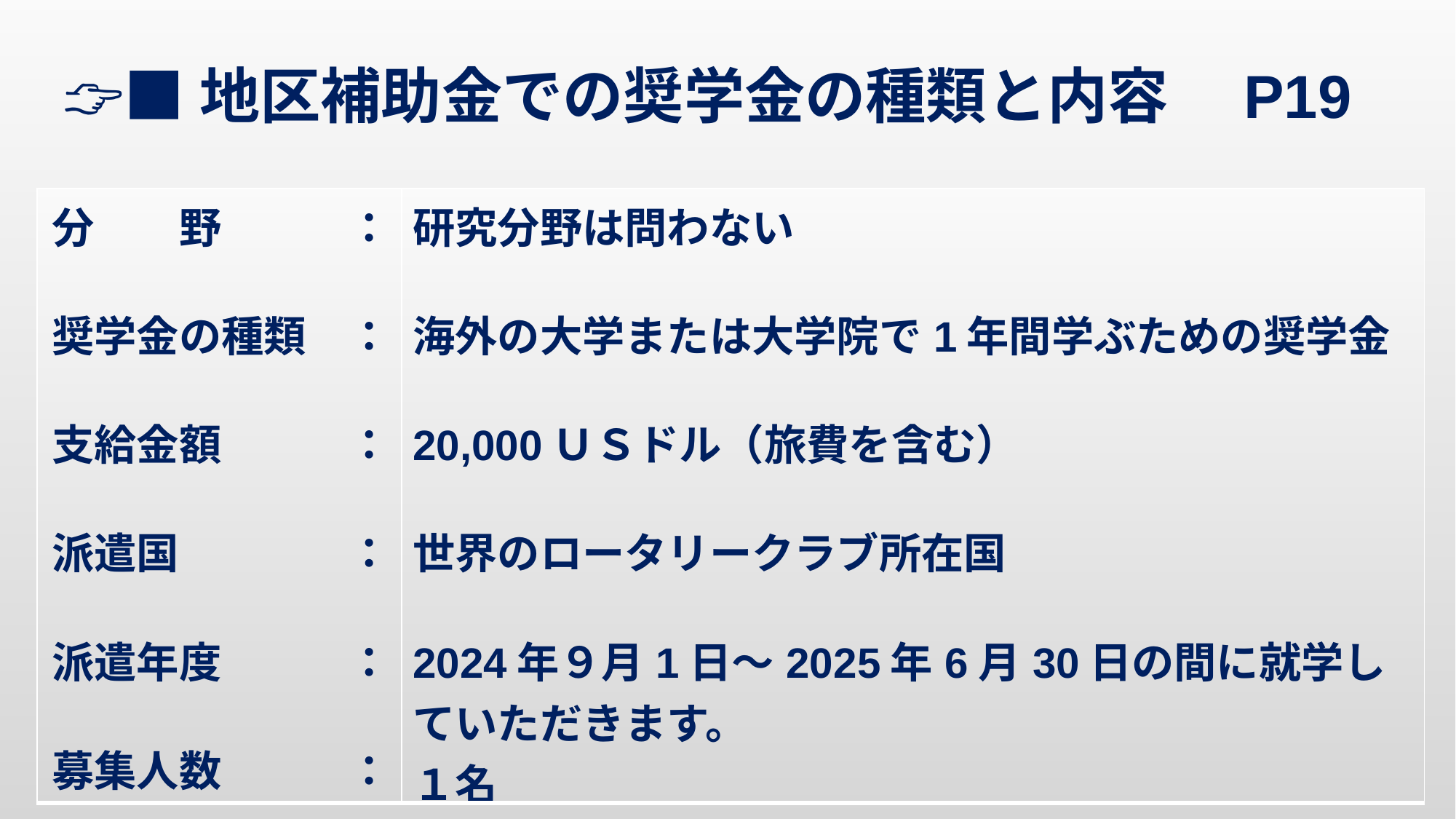

👉■地区補助金での奨学金の種類と内容　P19
| 分　　野　　　： 奨学金の種類　： 支給金額　　　： 派遣国　　　　： 派遣年度　　　： 募集人数　　　： | 研究分野は問わない 海外の大学または大学院で1年間学ぶための奨学金 20,000ＵＳドル（旅費を含む） 世界のロータリークラブ所在国 2024年９月1日～2025年6月30日の間に就学していただきます。 １名 |
| --- | --- |